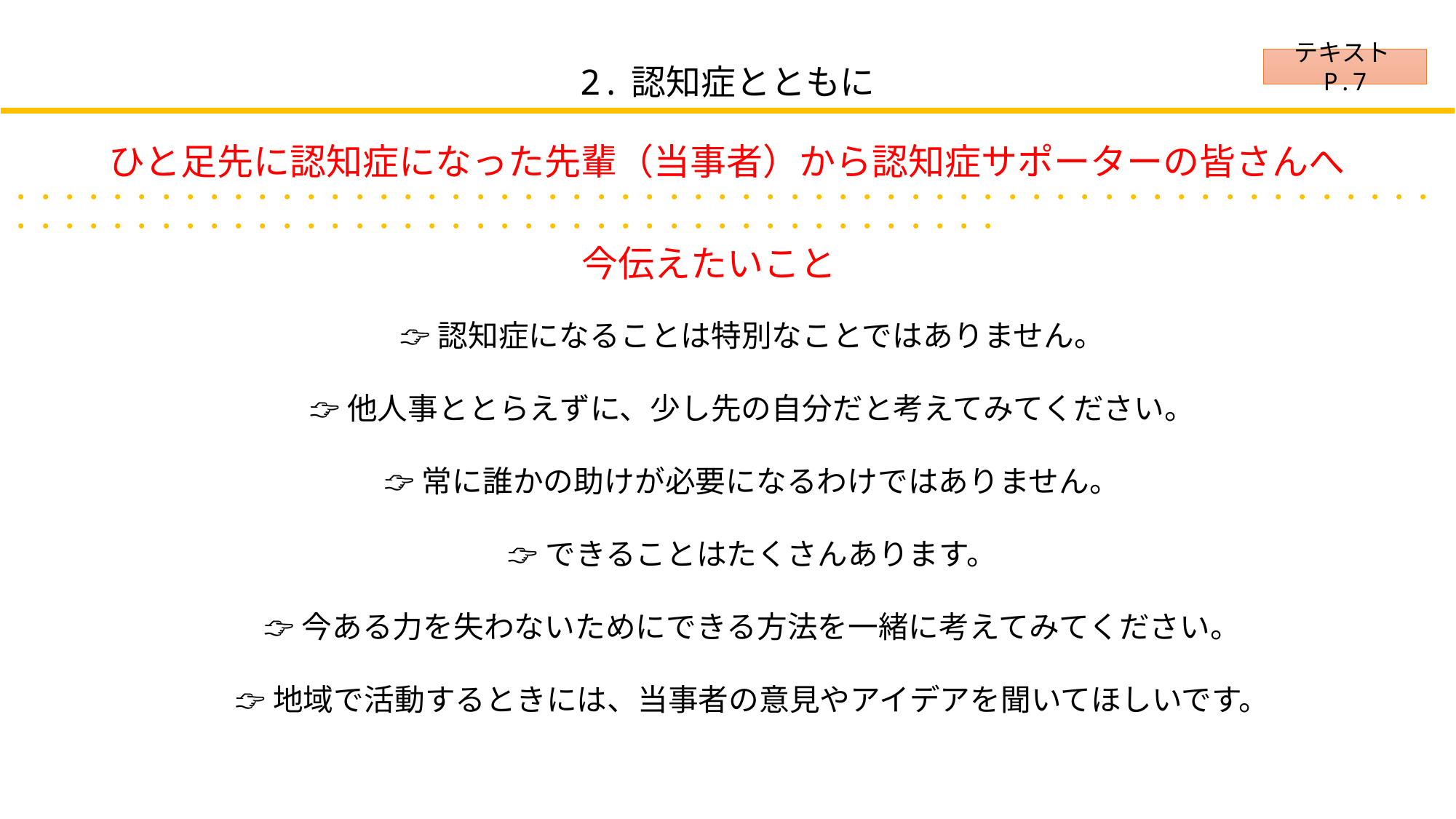

| 2.認知症とともに |
| --- |
テキストP.7
ひと足先に認知症になった先輩（当事者）から認知症サポーターの皆さんへ
・・・・・・・・・・・・・・・・・・・・・・・・・・・・・・・・・・・・・・・・・・・・・・・・・・・・・・・・・・・・・・・・・・・・・・・・・・・・・・・・・・・・・・・・・・・・・・・・・・・・
今伝えたいこと
👉認知症になることは特別なことではありません。
👉他人事ととらえずに、少し先の自分だと考えてみてください。
👉常に誰かの助けが必要になるわけではありません。
👉できることはたくさんあります。
👉今ある力を失わないためにできる方法を一緒に考えてみてください。
👉地域で活動するときには、当事者の意見やアイデアを聞いてほしいです。